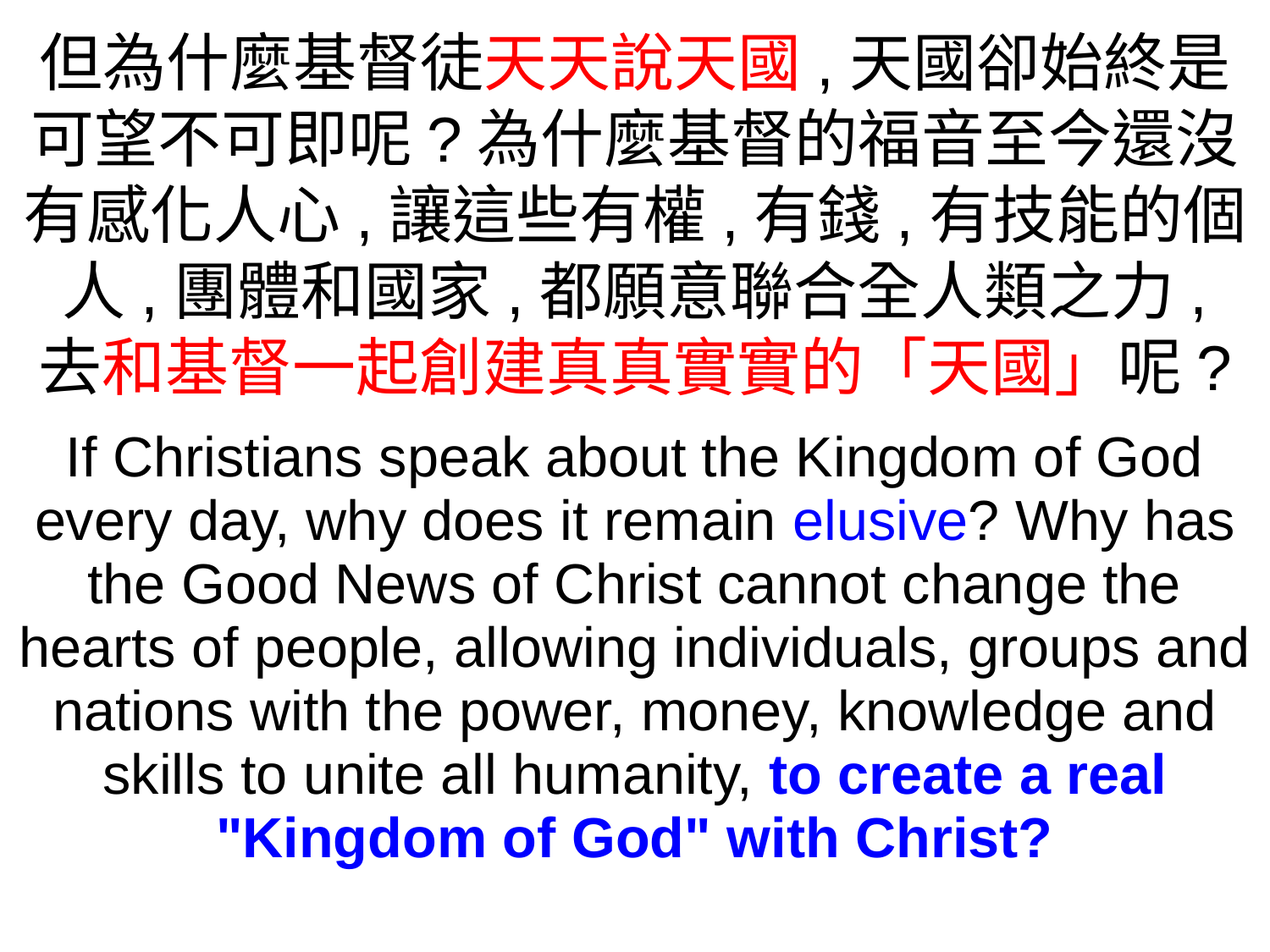

但為什麼基督徒天天說天國,天國卻始終是可望不可即呢?為什麼基督的福音至今還沒有感化人心,讓這些有權,有錢,有技能的個人,團體和國家,都願意聯合全人類之力,
去和基督一起創建真真實實的「天國」呢?
If Christians speak about the Kingdom of God every day, why does it remain elusive? Why has the Good News of Christ cannot change the hearts of people, allowing individuals, groups and nations with the power, money, knowledge and skills to unite all humanity, to create a real "Kingdom of God" with Christ?